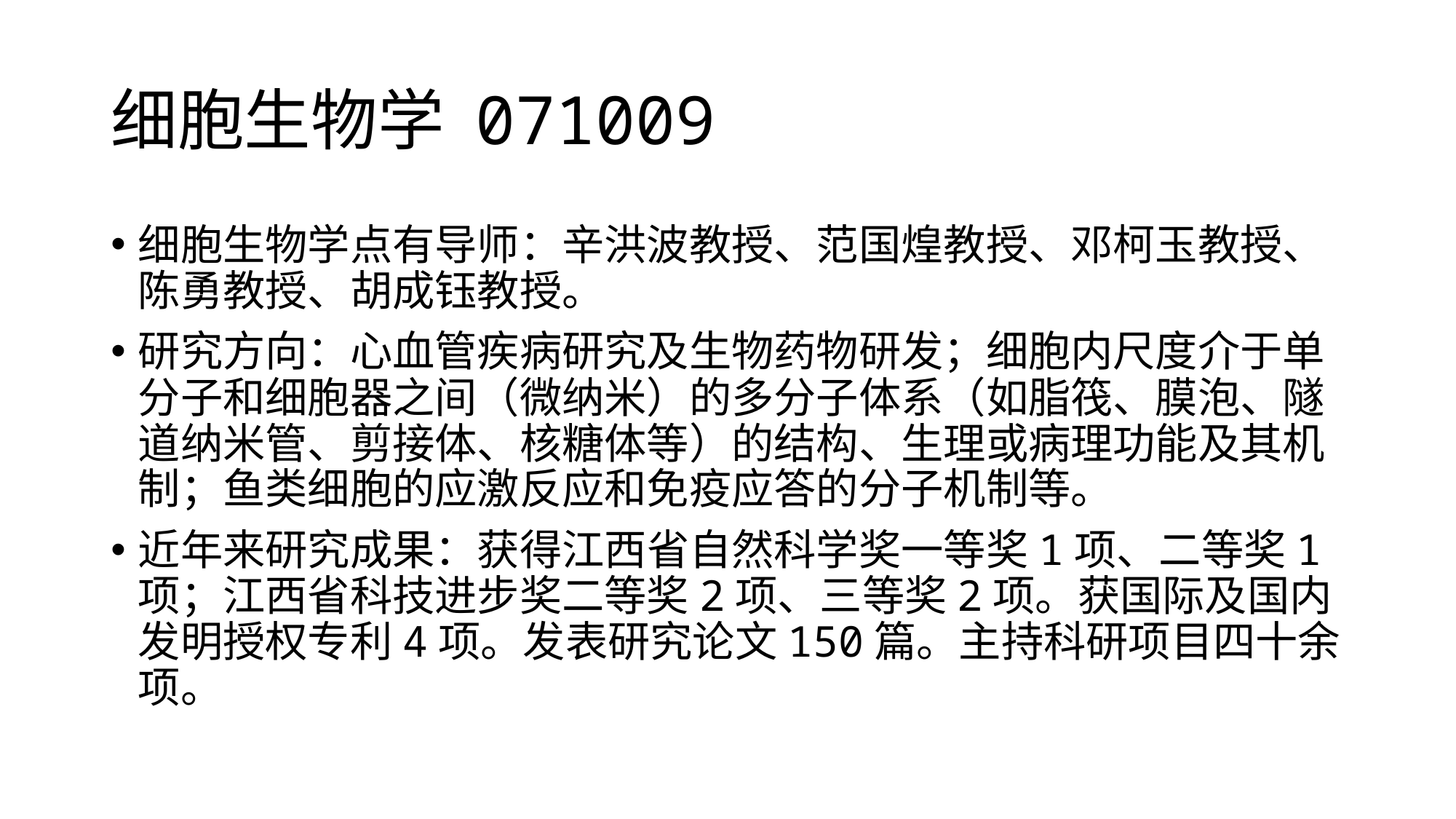

# 细胞生物学 071009
细胞生物学点有导师：辛洪波教授、范国煌教授、邓柯玉教授、陈勇教授、胡成钰教授。
研究方向：心血管疾病研究及生物药物研发；细胞内尺度介于单分子和细胞器之间（微纳米）的多分子体系（如脂筏、膜泡、隧道纳米管、剪接体、核糖体等）的结构、生理或病理功能及其机制；鱼类细胞的应激反应和免疫应答的分子机制等。
近年来研究成果：获得江西省自然科学奖一等奖1项、二等奖1项；江西省科技进步奖二等奖2项、三等奖2项。获国际及国内发明授权专利4项。发表研究论文150篇。主持科研项目四十余项。